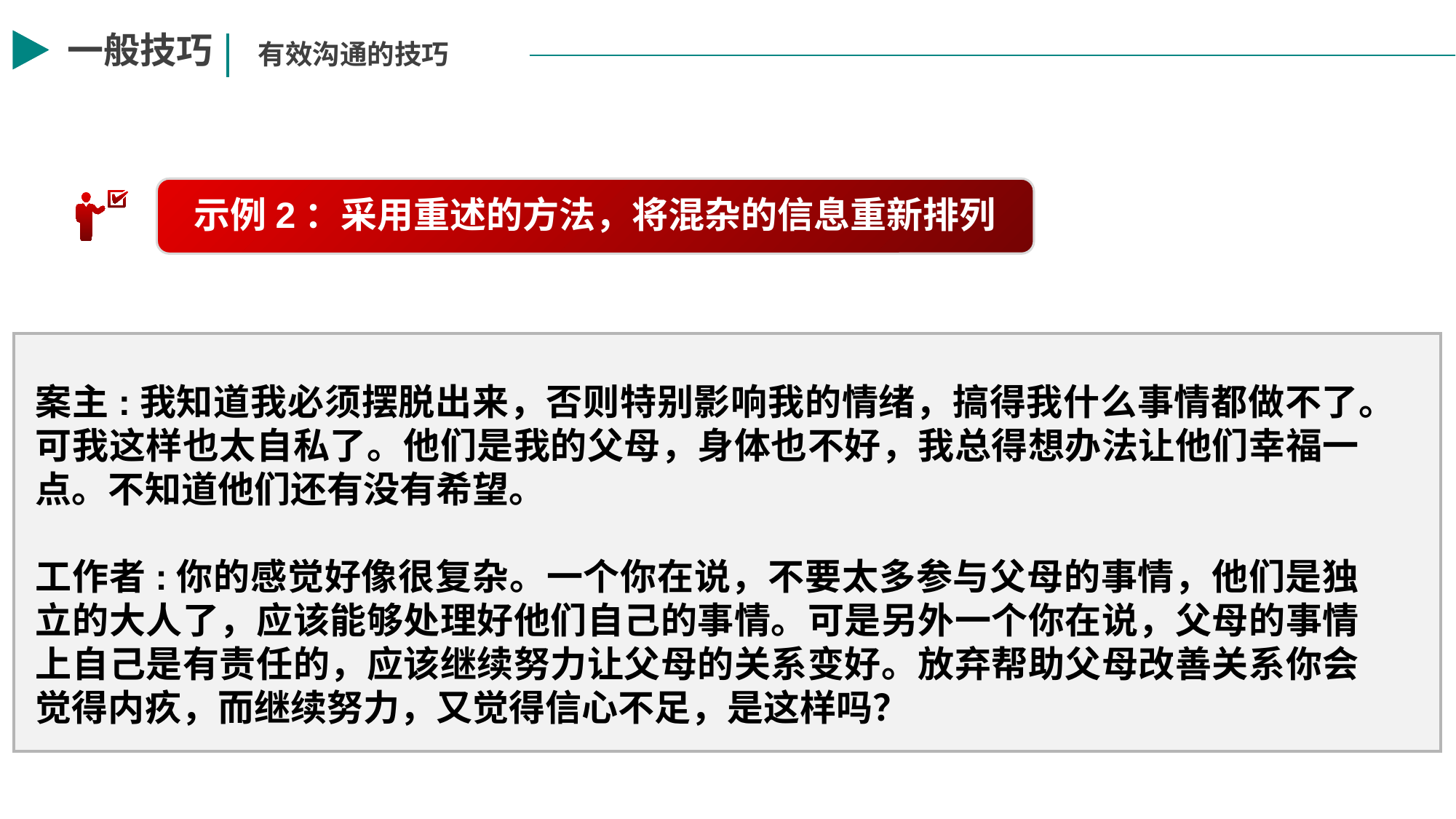

一般技巧
有效沟通的技巧

   示例2：采用重述的方法，将混杂的信息重新排列

案主:我知道我必须摆脱出来，否则特别影响我的情绪，搞得我什么事情都做不了。可我这样也太自私了。他们是我的父母，身体也不好，我总得想办法让他们幸福一点。不知道他们还有没有希望。

工作者:你的感觉好像很复杂。一个你在说，不要太多参与父母的事情，他们是独立的大人了，应该能够处理好他们自己的事情。可是另外一个你在说，父母的事情上自己是有责任的，应该继续努力让父母的关系变好。放弃帮助父母改善关系你会觉得内疚，而继续努力，又觉得信心不足，是这样吗？